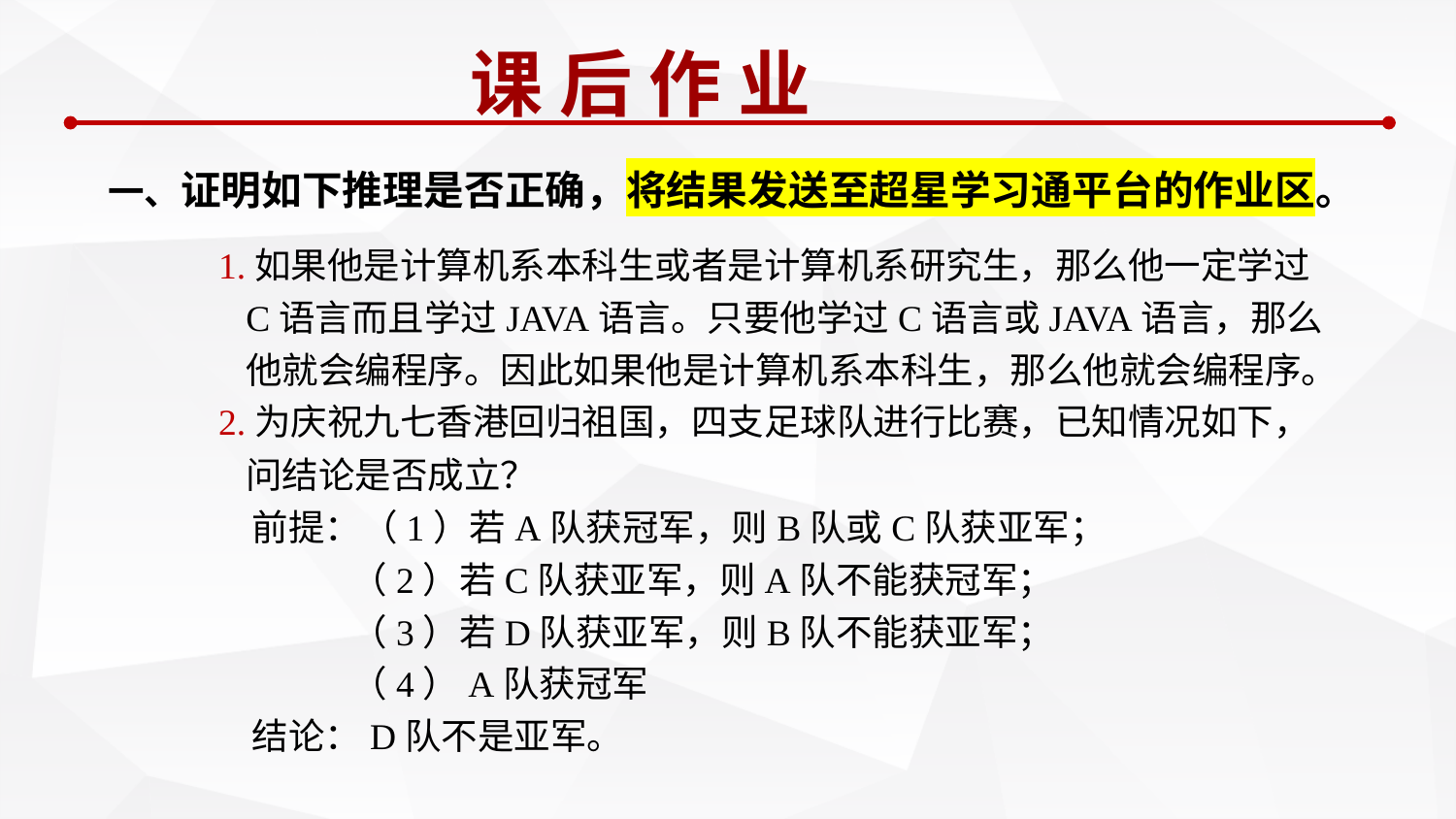

课 后 作 业
    一、证明如下推理是否正确，将结果发送至超星学习通平台的作业区。
1.如果他是计算机系本科生或者是计算机系研究生，那么他一定学过C语言而且学过JAVA语言。只要他学过C语言或JAVA语言，那么他就会编程序。因此如果他是计算机系本科生，那么他就会编程序。
2.为庆祝九七香港回归祖国，四支足球队进行比赛，已知情况如下，问结论是否成立？
   前提：（1）若A队获冠军，则B队或C队获亚军；
               （2）若C队获亚军，则A队不能获冠军；
               （3）若D队获亚军，则B队不能获亚军；
               （4）A队获冠军
   结论：D队不是亚军。